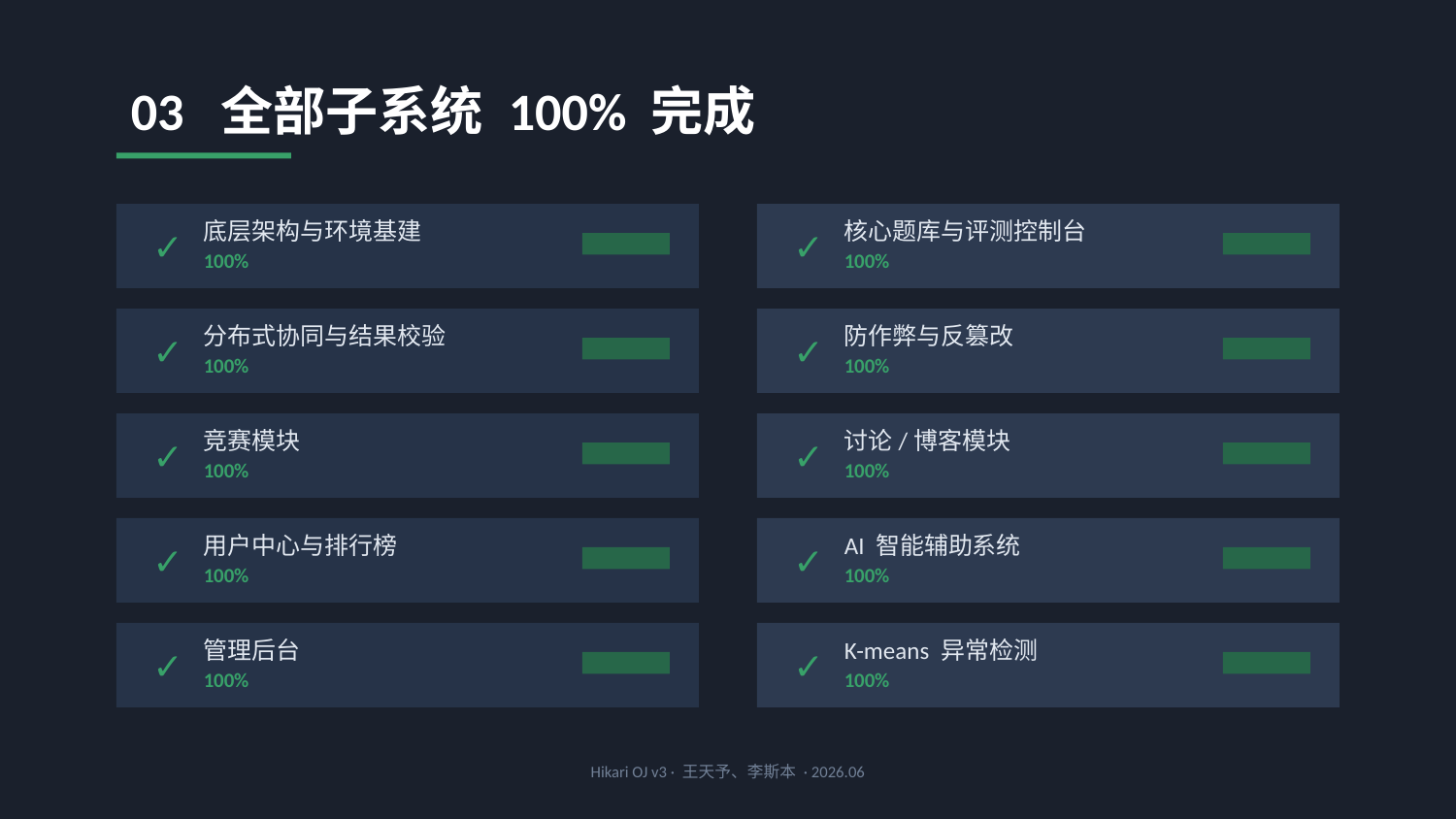

03  全部子系统 100% 完成

✓
底层架构与环境基建
✓
核心题库与评测控制台

100%
100%

✓
分布式协同与结果校验
✓
防作弊与反篡改

100%
100%

✓
竞赛模块
✓
讨论/博客模块

100%
100%

✓
用户中心与排行榜
✓
AI 智能辅助系统

100%
100%

✓
管理后台
✓
K-means 异常检测

100%
100%
Hikari OJ v3 · 王天予、李斯本 · 2026.06